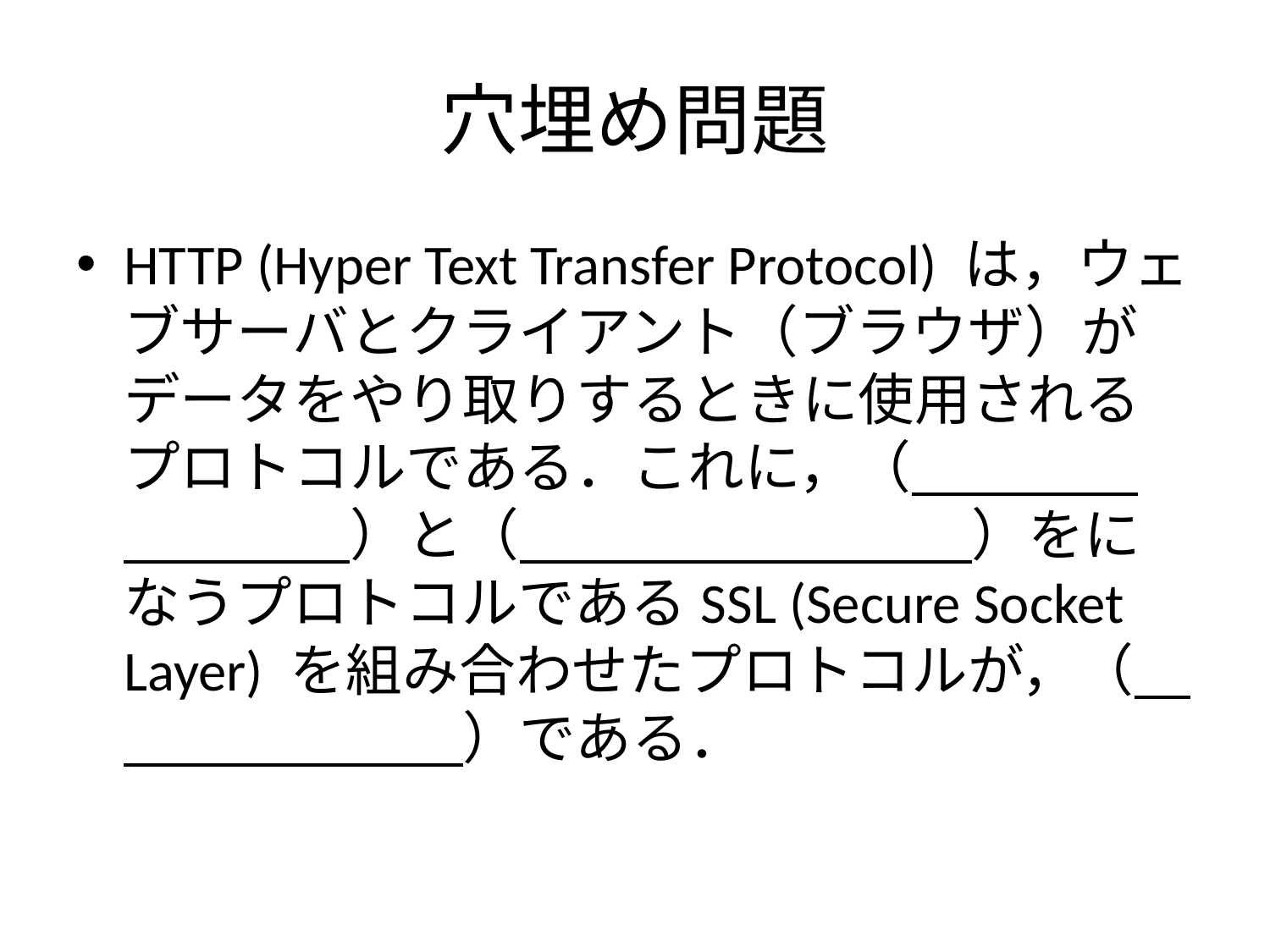

# 穴埋め問題
HTTP (Hyper Text Transfer Protocol) は，ウェブサーバとクライアント（ブラウザ）がデータをやり取りするときに使用されるプロトコルである．これに，（　　　　　　　　）と（　　　　　　　　）をになうプロトコルであるSSL (Secure Socket Layer) を組み合わせたプロトコルが，（　　　　　　　）である．